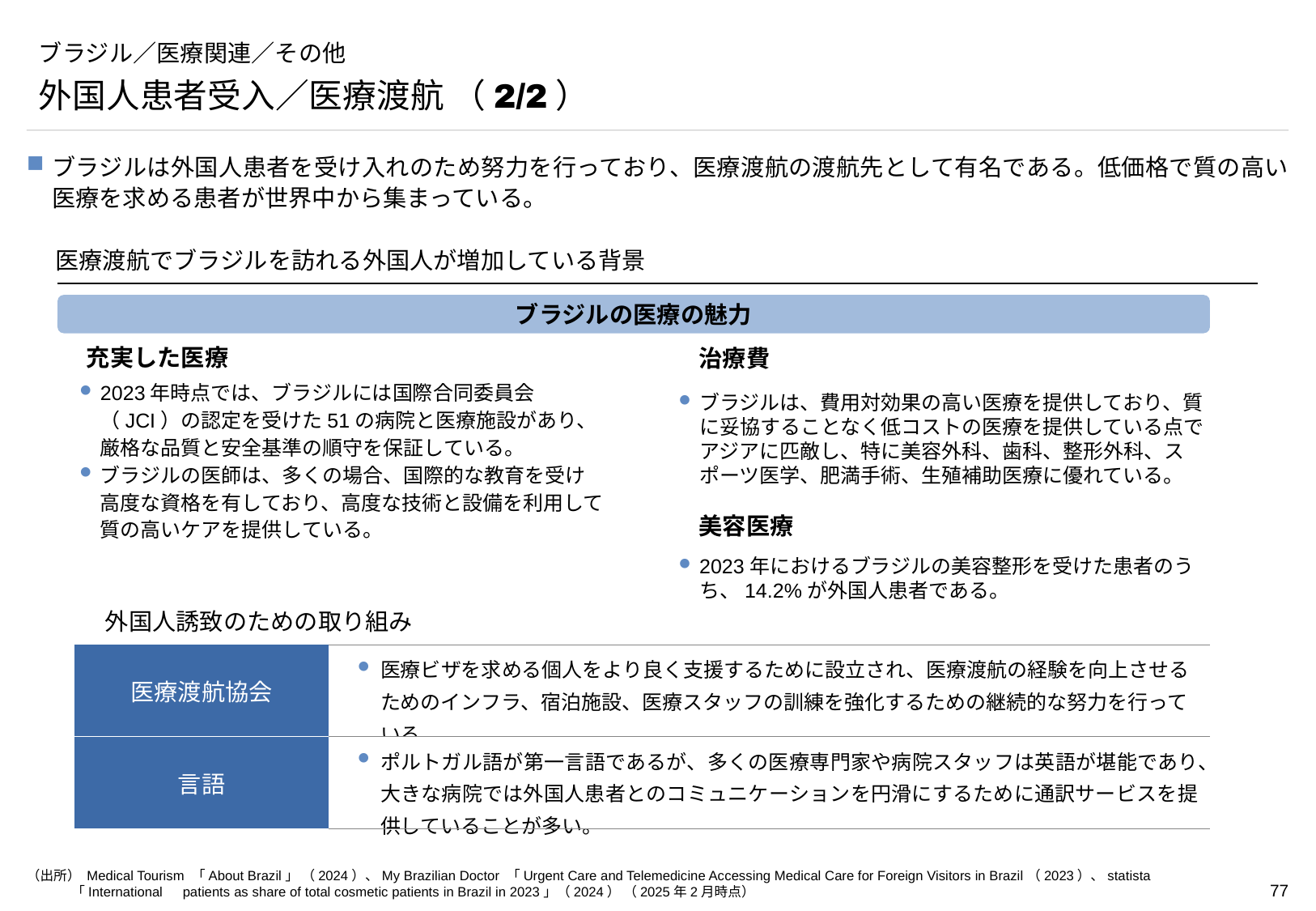

# ブラジル／医療関連／その他
外国人患者受入／医療渡航 （2/2）
ブラジルは外国人患者を受け入れのため努力を行っており、医療渡航の渡航先として有名である。低価格で質の高い医療を求める患者が世界中から集まっている。
医療渡航でブラジルを訪れる外国人が増加している背景
ブラジルの医療の魅力
充実した医療
治療費
2023年時点では、ブラジルには国際合同委員会（JCI）の認定を受けた51の病院と医療施設があり、厳格な品質と安全基準の順守を保証している。
ブラジルの医師は、多くの場合、国際的な教育を受け高度な資格を有しており、高度な技術と設備を利用して質の高いケアを提供している。
ブラジルは、費用対効果の高い医療を提供しており、質に妥協することなく低コストの医療を提供している点でアジアに匹敵し、特に美容外科、歯科、整形外科、スポーツ医学、肥満手術、生殖補助医療に優れている。

2023年におけるブラジルの美容整形を受けた患者のうち、14.2%が外国人患者である。
美容医療
外国人誘致のための取り組み
| 医療渡航協会 | 医療ビザを求める個人をより良く支援するために設立され、医療渡航の経験を向上させるためのインフラ、宿泊施設、医療スタッフの訓練を強化するための継続的な努力を行っている。 |
| --- | --- |
| 言語 | ポルトガル語が第一言語であるが、多くの医療専門家や病院スタッフは英語が堪能であり、大きな病院では外国人患者とのコミュニケーションを円滑にするために通訳サービスを提供していることが多い。 |
（出所） Medical Tourism 「About Brazil」 （2024）、My Brazilian Doctor 「Urgent Care and Telemedicine Accessing Medical Care for Foreign Visitors in Brazil（2023）、statista 「International　patients as share of total cosmetic patients in Brazil in 2023」（2024） （2025年2月時点）